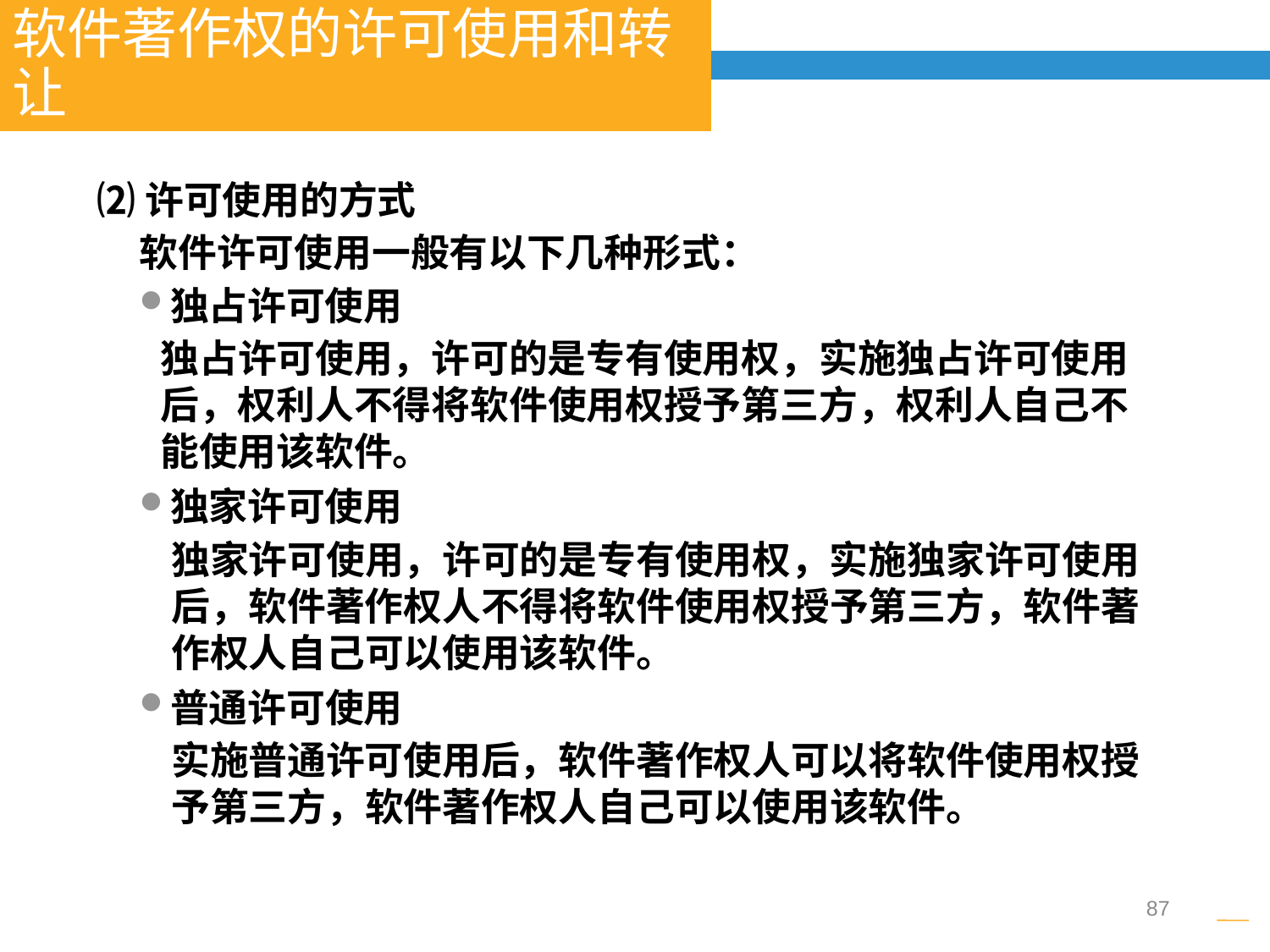

软件著作权的许可使用和转让
⑵许可使用的方式
软件许可使用一般有以下几种形式：
独占许可使用
独占许可使用，许可的是专有使用权，实施独占许可使用后，权利人不得将软件使用权授予第三方，权利人自己不能使用该软件。
独家许可使用
独家许可使用，许可的是专有使用权，实施独家许可使用后，软件著作权人不得将软件使用权授予第三方，软件著作权人自己可以使用该软件。
普通许可使用
实施普通许可使用后，软件著作权人可以将软件使用权授予第三方，软件著作权人自己可以使用该软件。
87